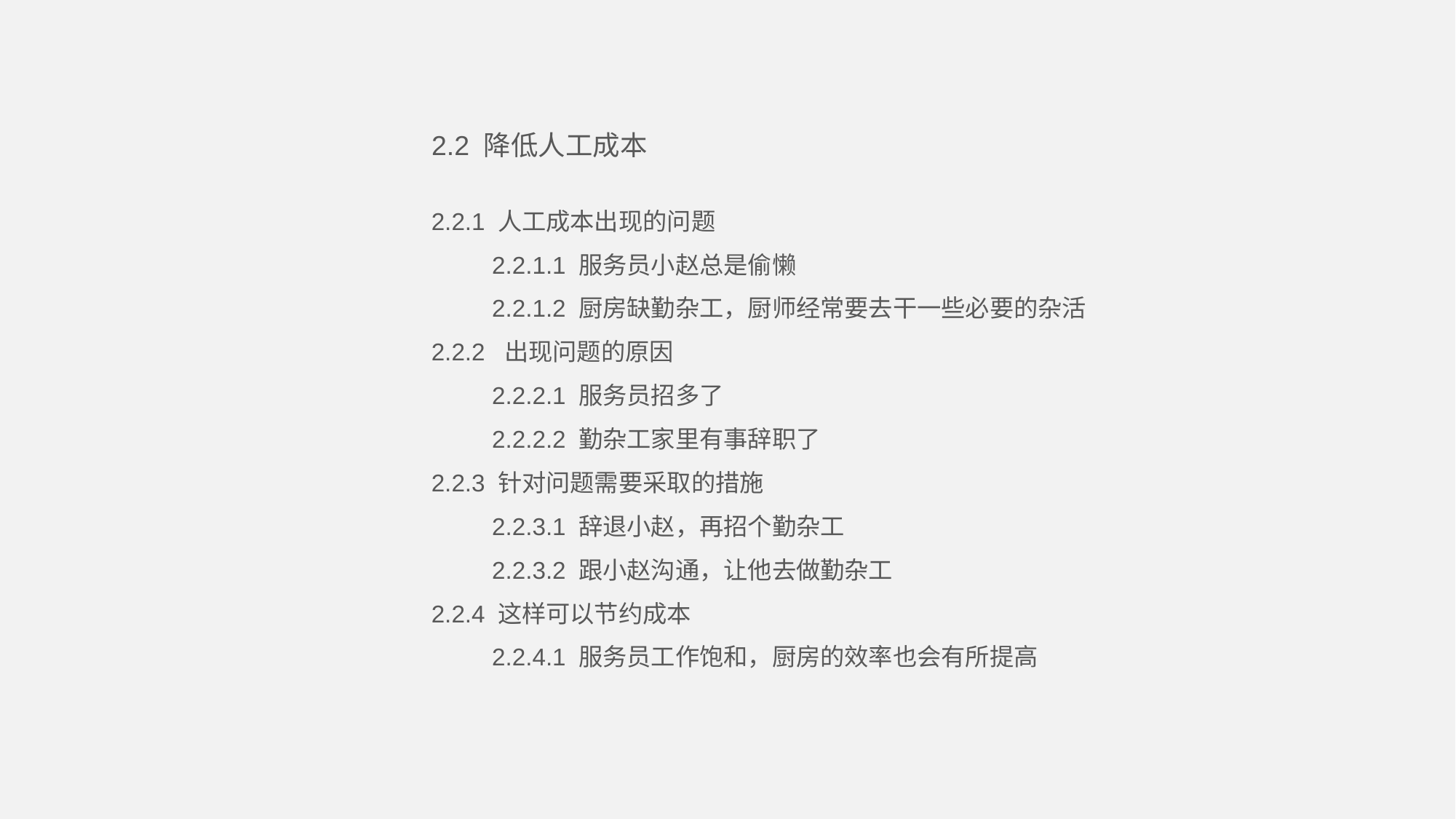

2.2 降低人工成本
2.2.1 人工成本出现的问题
         2.2.1.1 服务员小赵总是偷懒
         2.2.1.2 厨房缺勤杂工，厨师经常要去干一些必要的杂活
2.2.2  出现问题的原因
         2.2.2.1 服务员招多了
         2.2.2.2 勤杂工家里有事辞职了
2.2.3 针对问题需要采取的措施
         2.2.3.1 辞退小赵，再招个勤杂工
         2.2.3.2 跟小赵沟通，让他去做勤杂工
2.2.4 这样可以节约成本
         2.2.4.1 服务员工作饱和，厨房的效率也会有所提高